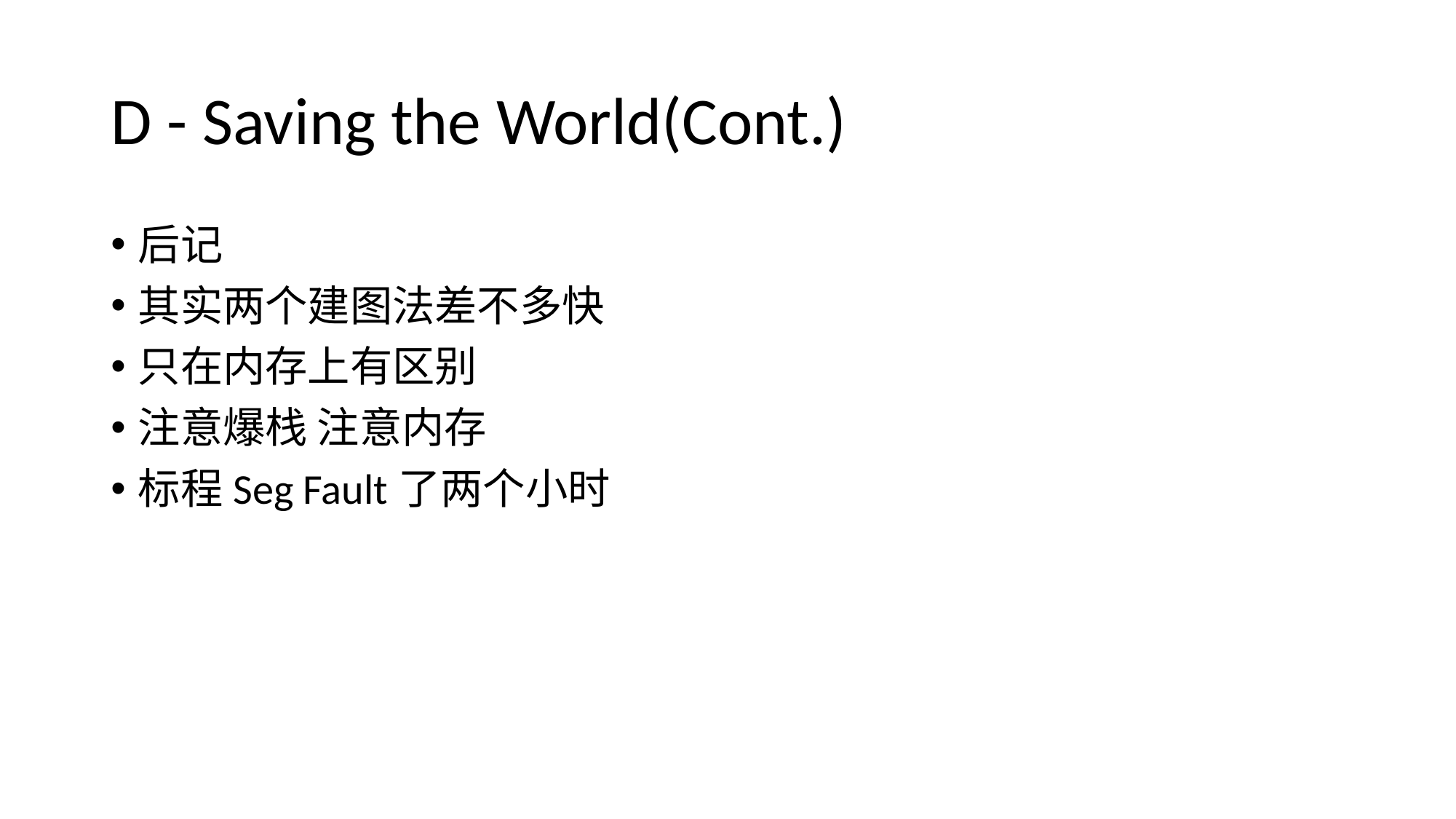

# D - Saving the World(Cont.)
后记
其实两个建图法差不多快
只在内存上有区别
注意爆栈 注意内存
标程Seg Fault了两个小时